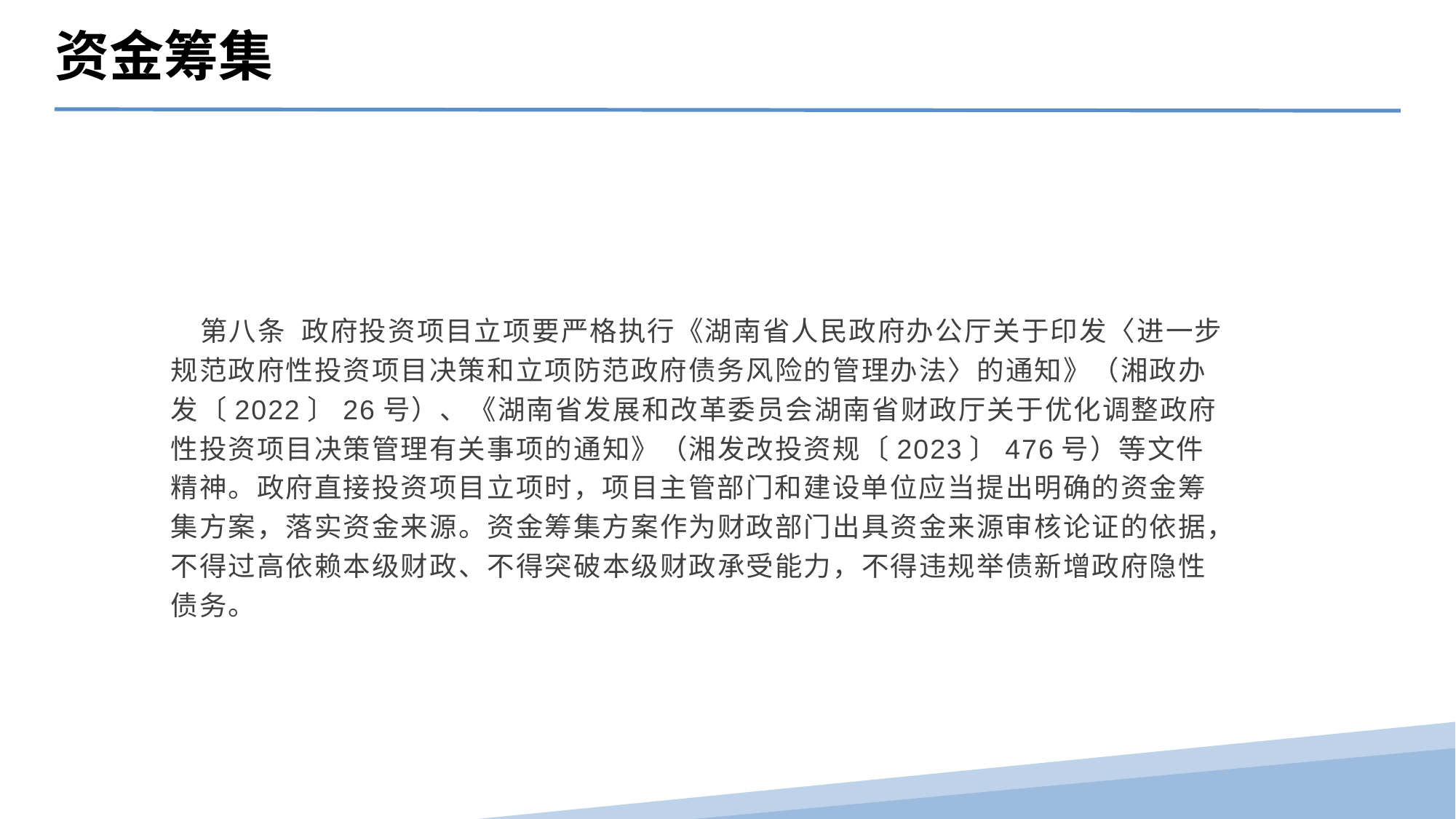

资金筹集
   第八条  政府投资项目立项要严格执行《湖南省人民政府办公厅关于印发〈进一步规范政府性投资项目决策和立项防范政府债务风险的管理办法〉的通知》（湘政办发〔2022〕26号）、《湖南省发展和改革委员会湖南省财政厅关于优化调整政府性投资项目决策管理有关事项的通知》（湘发改投资规〔2023〕476号）等文件精神。政府直接投资项目立项时，项目主管部门和建设单位应当提出明确的资金筹集方案，落实资金来源。资金筹集方案作为财政部门出具资金来源审核论证的依据，不得过高依赖本级财政、不得突破本级财政承受能力，不得违规举债新增政府隐性债务。